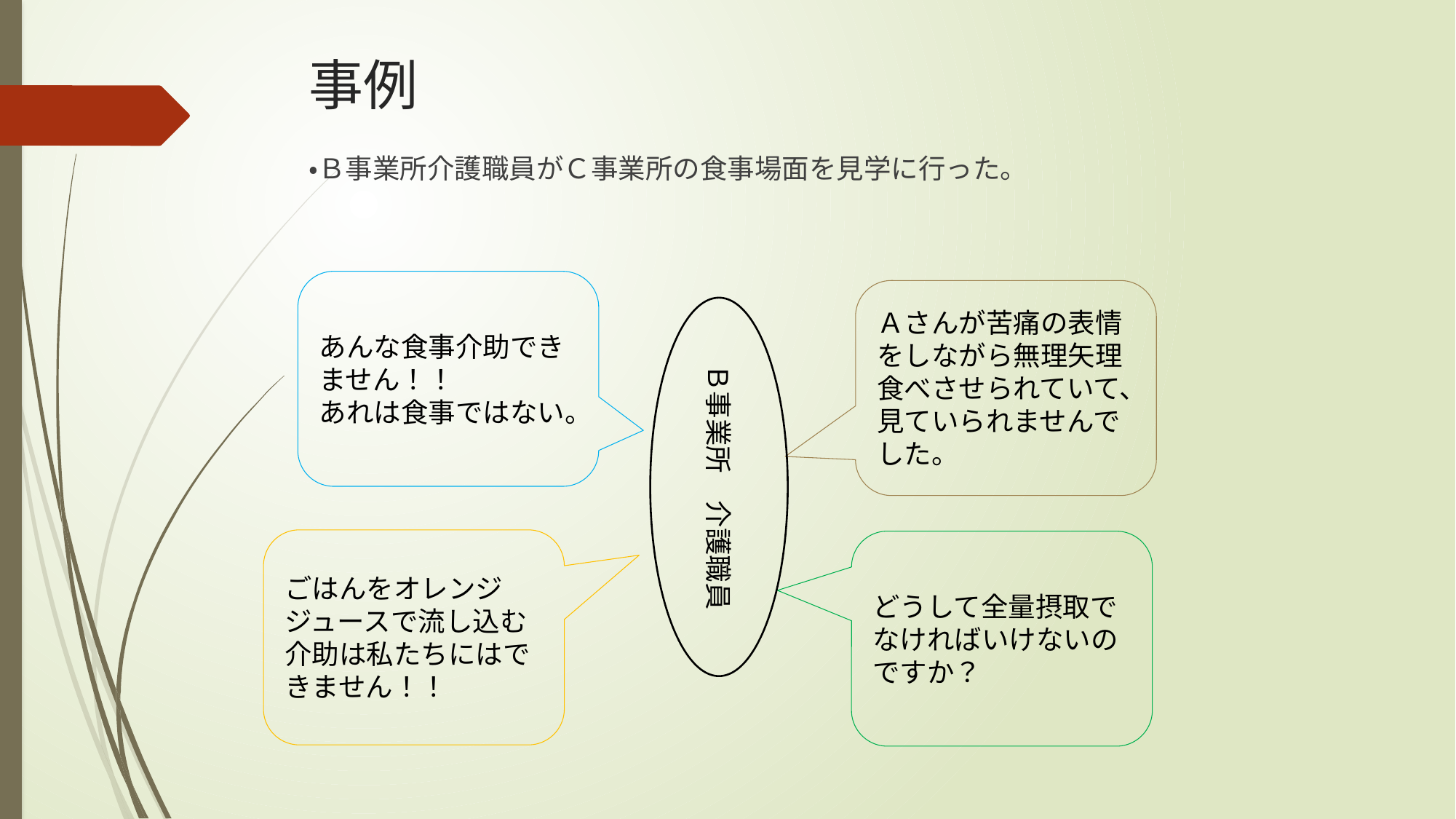

# 事例
・Ｂ事業所介護職員がＣ事業所の食事場面を見学に行った。

あんな食事介助できません！！
あれは食事ではない。
Ａさんが苦痛の表情をしながら無理矢理食べさせられていて、見ていられませんでした。
Ｂ事業所　介護職員
ごはんをオレンジジュースで流し込む介助は私たちにはできません！！
どうして全量摂取でなければいけないのですか？